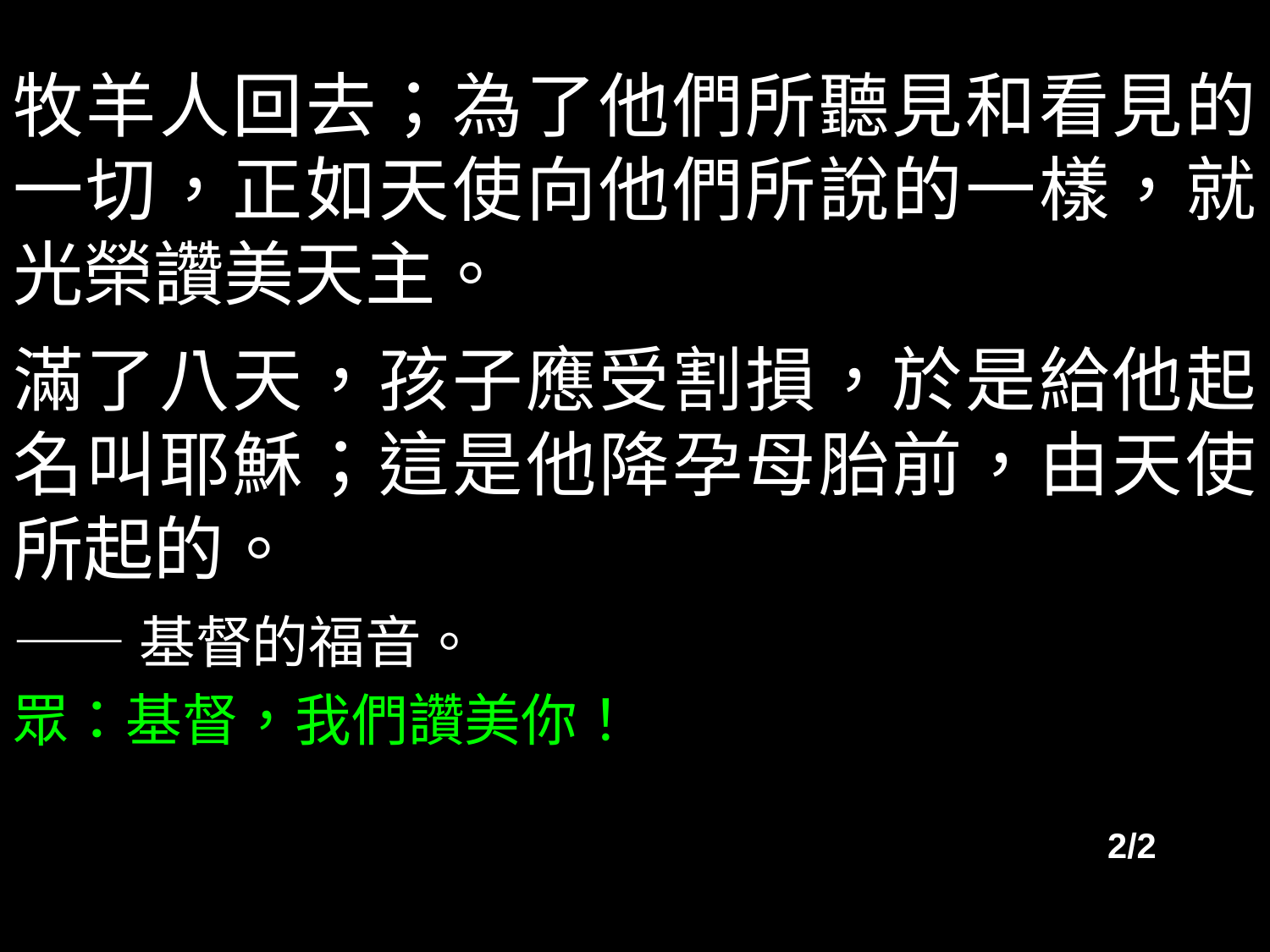

牧羊人回去；為了他們所聽見和看見的一切，正如天使向他們所說的一樣，就光榮讚美天主。
滿了八天，孩子應受割損，於是給他起名叫耶穌；這是他降孕母胎前，由天使所起的。
——基督的福音。
眾：基督，我們讚美你！

2/2